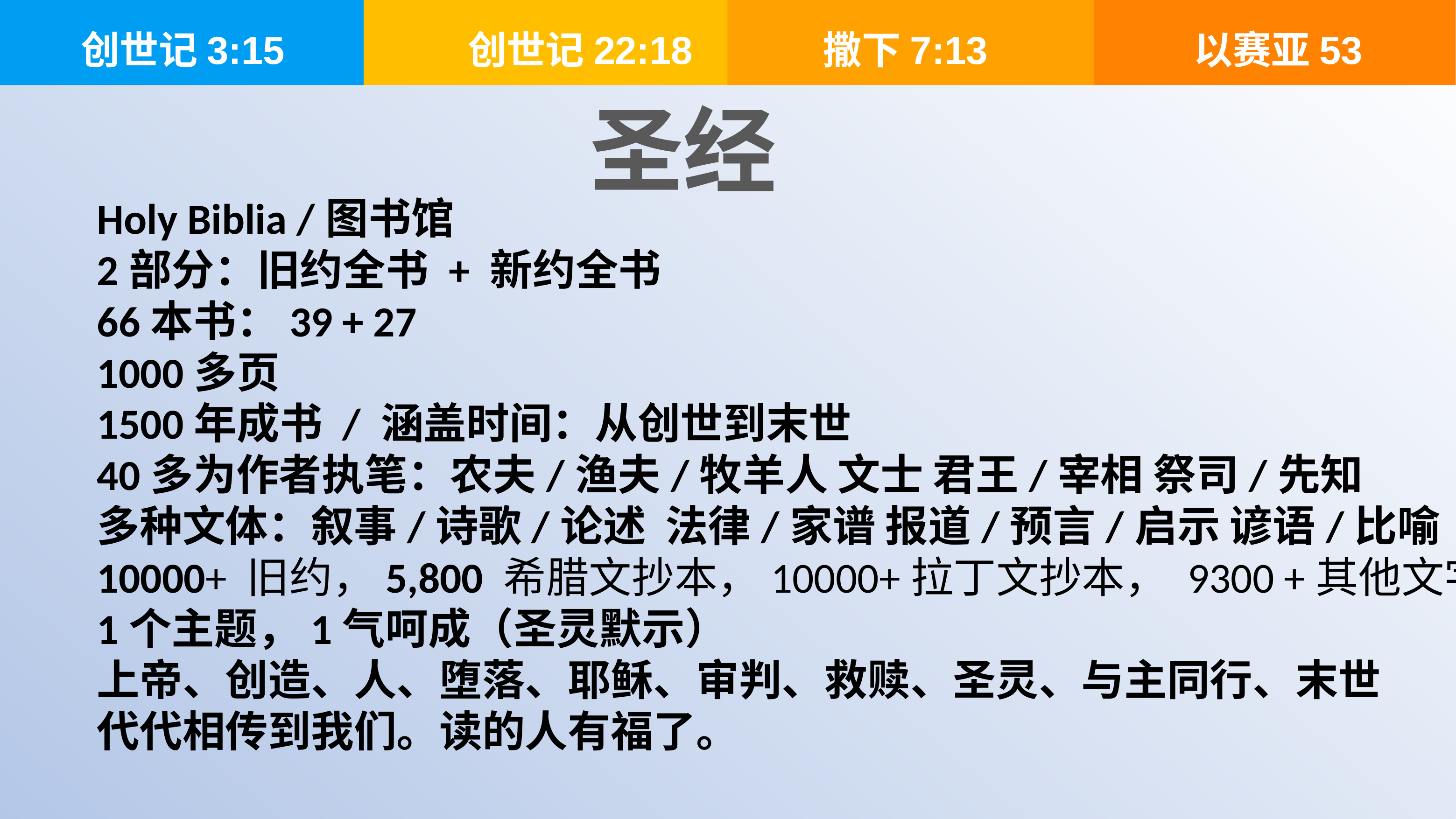

创世记22:18
撒下7:13
以赛亚53
创世记3:15
圣经
Holy Biblia /图书馆
2部分：旧约全书 + 新约全书
66本书：39 + 27
1000多页
1500年成书 / 涵盖时间：从创世到末世
40多为作者执笔：农夫/渔夫/牧羊人 文士 君王/宰相 祭司/先知
多种文体：叙事/诗歌/论述  法律/家谱 报道/预言/启示 谚语/比喻
10000+ 旧约，5,800 希腊文抄本，10000+拉丁文抄本， 9300 +其他文字
1个主题，1气呵成（圣灵默示）
上帝、创造、人、堕落、耶稣、审判、救赎、圣灵、与主同行、末世
代代相传到我们。读的人有福了。